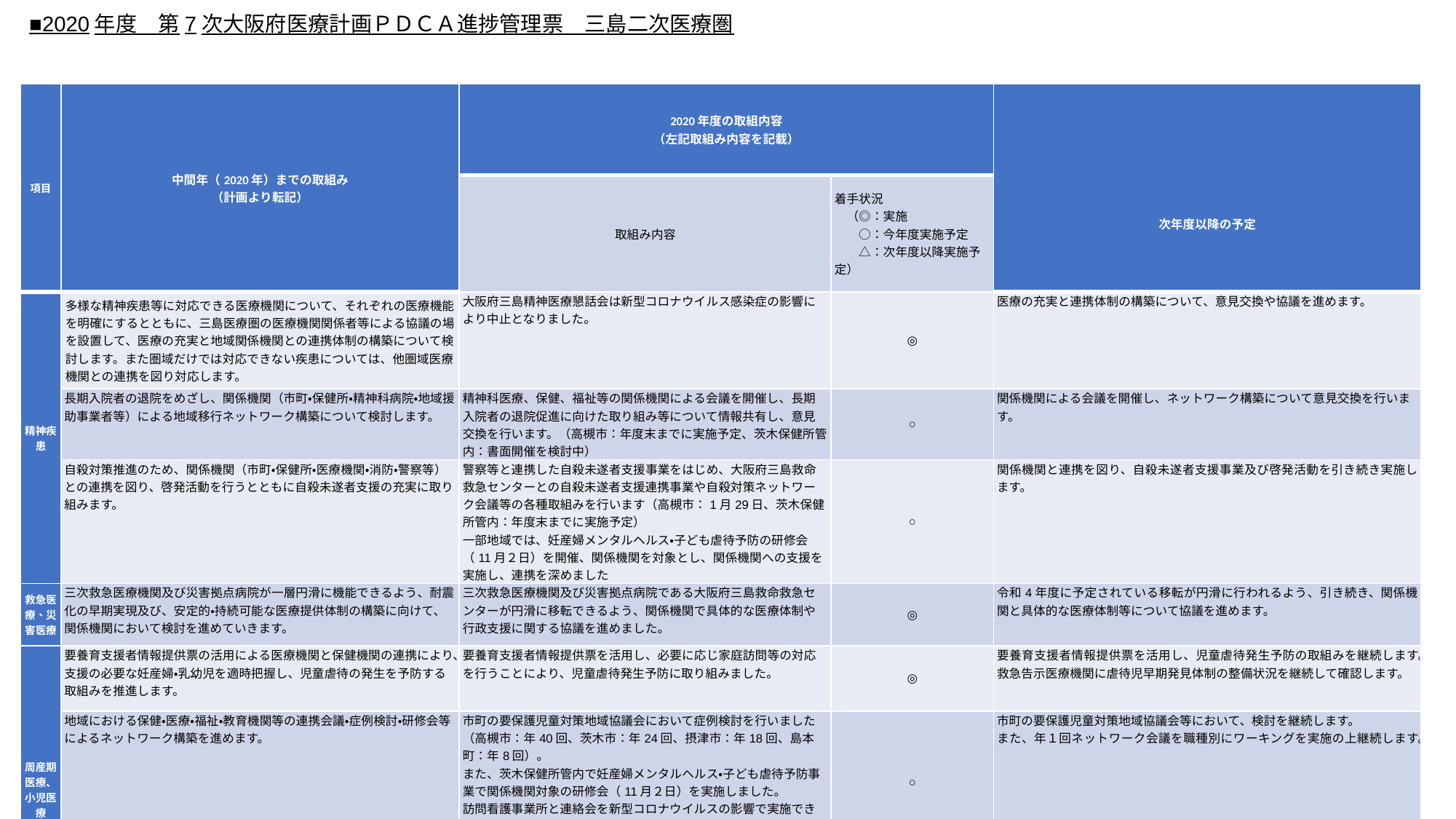

■2020年度　第7次大阪府医療計画ＰＤＣＡ進捗管理票　三島二次医療圏
| 項目 | 中間年（2020年）までの取組み （計画より転記） | 2020年度の取組内容 （左記取組み内容を記載） |  | 次年度以降の予定 |
| --- | --- | --- | --- | --- |
|  |  | 取組み内容 | 着手状況 　（◎：実施 　　○：今年度実施予定 　　△：次年度以降実施予定） |  |
| 精神疾患 | 多様な精神疾患等に対応できる医療機関について、それぞれの医療機能を明確にするとともに、三島医療圏の医療機関関係者等による協議の場を設置して、医療の充実と地域関係機関との連携体制の構築について検討します。また圏域だけでは対応できない疾患については、他圏域医療機関との連携を図り対応します。 | 大阪府三島精神医療懇話会は新型コロナウイルス感染症の影響により中止となりました。 | ◎ | 医療の充実と連携体制の構築について、意見交換や協議を進めます。 |
|  | 長期入院者の退院をめざし、関係機関（市町・保健所・精神科病院・地域援助事業者等）による地域移行ネットワーク構築について検討します。 | 精神科医療、保健、福祉等の関係機関による会議を開催し、長期入院者の退院促進に向けた取り組み等について情報共有し、意見交換を行います。（高槻市：年度末までに実施予定、茨木保健所管内：書面開催を検討中） | ○ | 関係機関による会議を開催し、ネットワーク構築について意見交換を行います。 |
|  | 自殺対策推進のため、関係機関（市町・保健所・医療機関・消防・警察等）との連携を図り、啓発活動を行うとともに自殺未遂者支援の充実に取り組みます。 | 警察等と連携した自殺未遂者支援事業をはじめ、大阪府三島救命救急センターとの自殺未遂者支援連携事業や自殺対策ネットワーク会議等の各種取組みを行います（高槻市：1月29日、茨木保健所管内：年度末までに実施予定） 一部地域では、妊産婦メンタルヘルス・子ども虐待予防の研修会（11月２日）を開催、関係機関を対象とし、関係機関への支援を実施し、連携を深めました | ○ | 関係機関と連携を図り、自殺未遂者支援事業及び啓発活動を引き続き実施します。 |
| 救急医療、災害医療 | 三次救急医療機関及び災害拠点病院が一層円滑に機能できるよう、耐震化の早期実現及び、安定的・持続可能な医療提供体制の構築に向けて、関係機関において検討を進めていきます。 | 三次救急医療機関及び災害拠点病院である大阪府三島救命救急センターが円滑に移転できるよう、関係機関で具体的な医療体制や行政支援に関する協議を進めました。 | ◎ | 令和4年度に予定されている移転が円滑に行われるよう、引き続き、関係機関と具体的な医療体制等について協議を進めます。 |
| 周産期医療、小児医療 | 要養育支援者情報提供票の活用による医療機関と保健機関の連携により、支援の必要な妊産婦・乳幼児を適時把握し、児童虐待の発生を予防する取組みを推進します。 | 要養育支援者情報提供票を活用し、必要に応じ家庭訪問等の対応を行うことにより、児童虐待発生予防に取り組みました。 | ◎ | 要養育支援者情報提供票を活用し、児童虐待発生予防の取組みを継続します。救急告示医療機関に虐待児早期発見体制の整備状況を継続して確認します。 |
|  | 地域における保健・医療・福祉・教育機関等の連携会議・症例検討・研修会等によるネットワーク構築を進めます。 | 市町の要保護児童対策地域協議会において症例検討を行いました（高槻市：年40回、茨木市：年24回、摂津市：年18回、島本町：年8回）。 また、茨木保健所管内で妊産婦メンタルヘルス・子ども虐待予防事業で関係機関対象の研修会（11月２日）を実施しました。 訪問看護事業所と連絡会を新型コロナウイルスの影響で実施できるか未定ですが、工夫点として聞き取り調査を検討しています。 高槻市内で周産期医療機関の連絡会を　9月に開催しました。 | ○ | 市町の要保護児童対策地域協議会等において、検討を継続します。 また、年１回ネットワーク会議を職種別にワーキングを実施の上継続します。 |
|  | 小児救急医療体制の拠点である高槻島本夜間休日応急診療所については、施設の狭隘性・耐震化の課題を解決し、円滑な運用が図れるよう関係機関において検討を進めていきます。 | 高槻島本夜間休日応急診療所の施設の狭隘性・耐震化の課題を解決し、円滑な運用が図れるよう、移転先が選定されました。 | ◎ | 令和5年度に予定されている移転に向け、小児救急医療体制の広域化など現行の医療体制が維持できるよう３市１町と関係機関において検討を進めます。 |